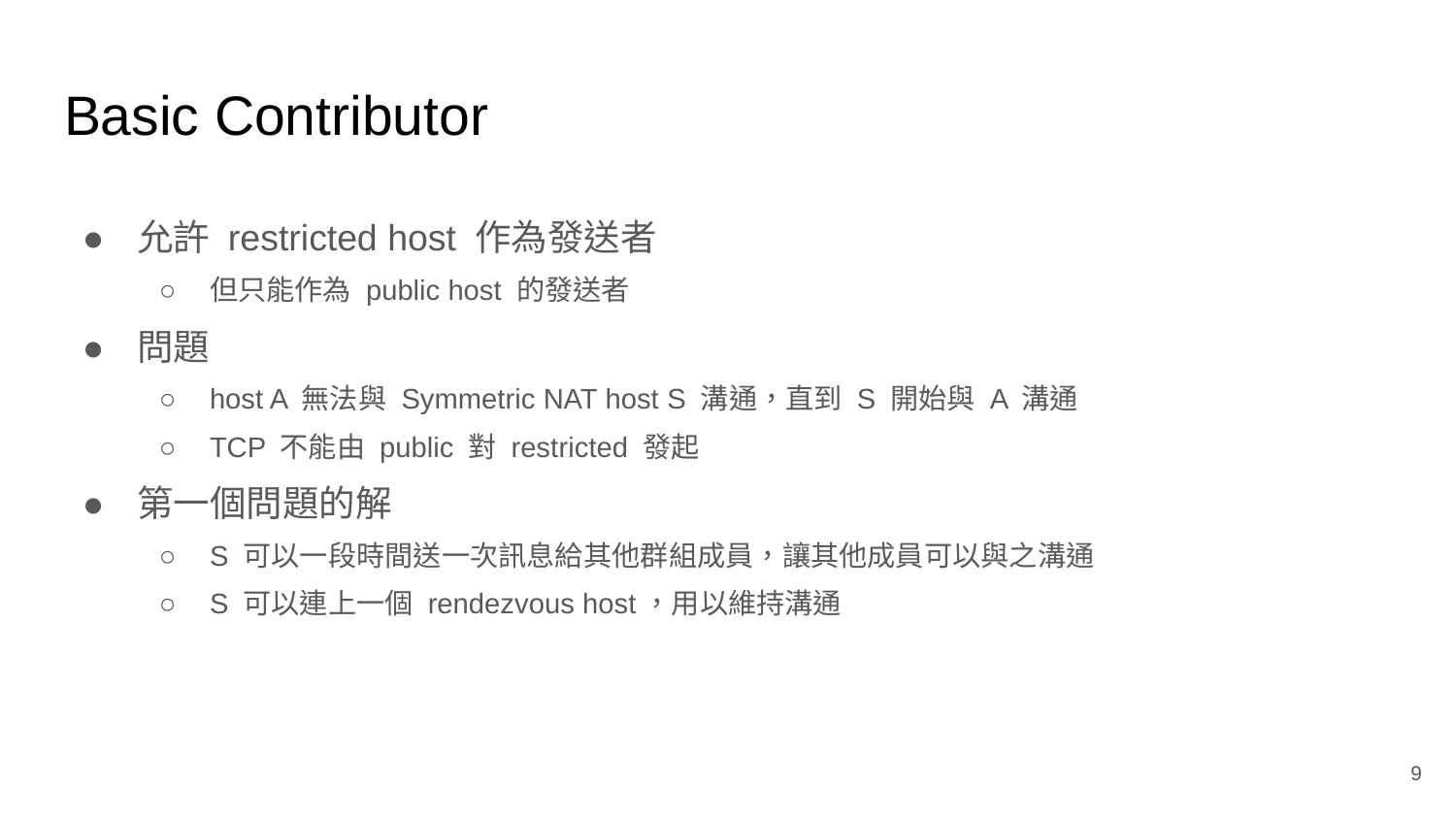

# Basic Contributor
允許 restricted host 作為發送者
但只能作為 public host 的發送者
問題
host A 無法與 Symmetric NAT host S 溝通，直到 S 開始與 A 溝通
TCP 不能由 public 對 restricted 發起
第一個問題的解
S 可以一段時間送一次訊息給其他群組成員，讓其他成員可以與之溝通
S 可以連上一個 rendezvous host，用以維持溝通
9